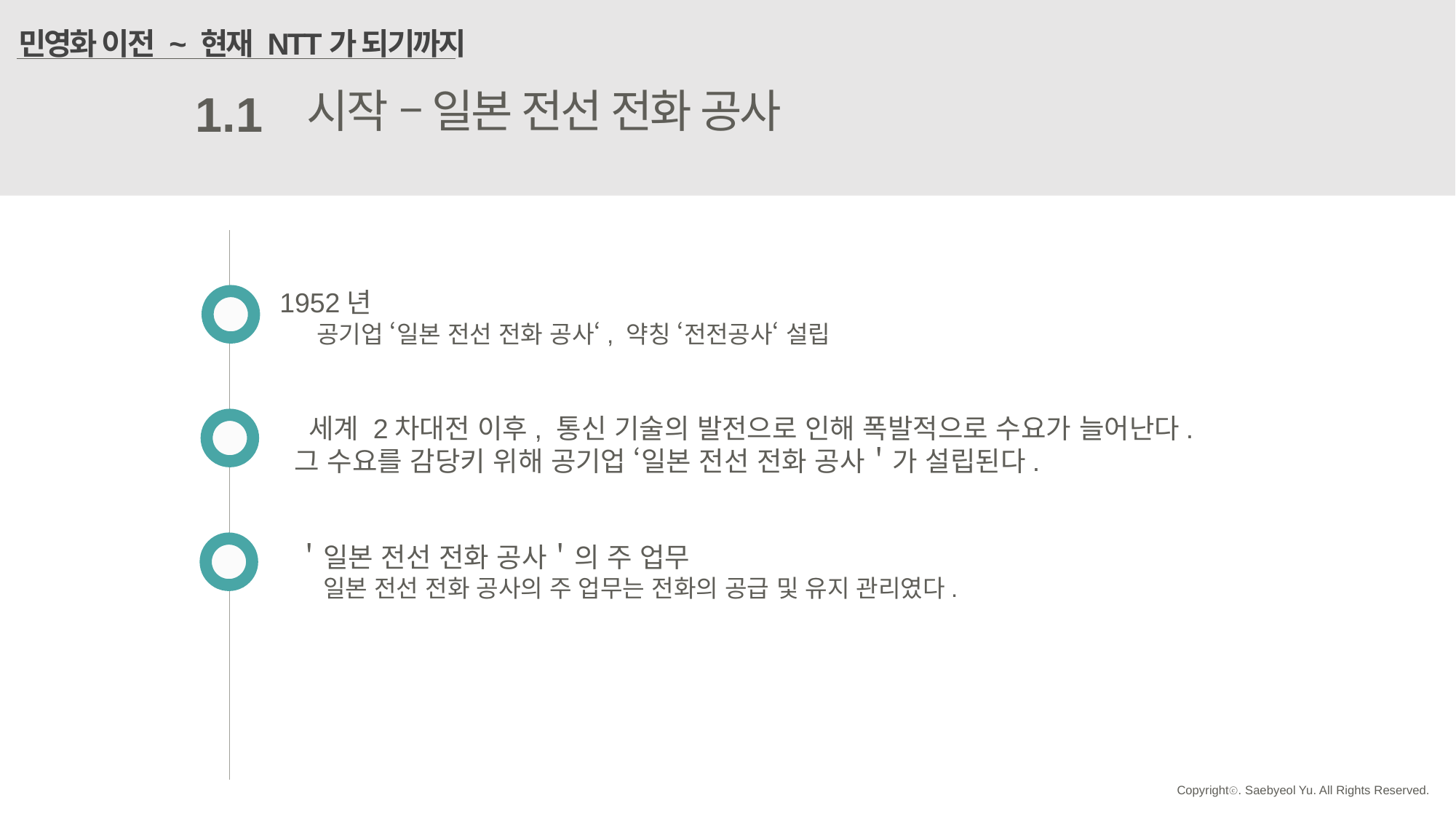

민영화 이전 ~ 현재 NTT가 되기까지
시작 – 일본 전선 전화 공사
1.1

1952년
 공기업 ‘일본 전선 전화 공사‘, 약칭 ‘전전공사‘ 설립
 세계 2차대전 이후, 통신 기술의 발전으로 인해 폭발적으로 수요가 늘어난다.
그 수요를 감당키 위해 공기업 ‘일본 전선 전화 공사＇가 설립된다.

＇일본 전선 전화 공사＇의 주 업무
일본 전선 전화 공사의 주 업무는 전화의 공급 및 유지 관리였다.